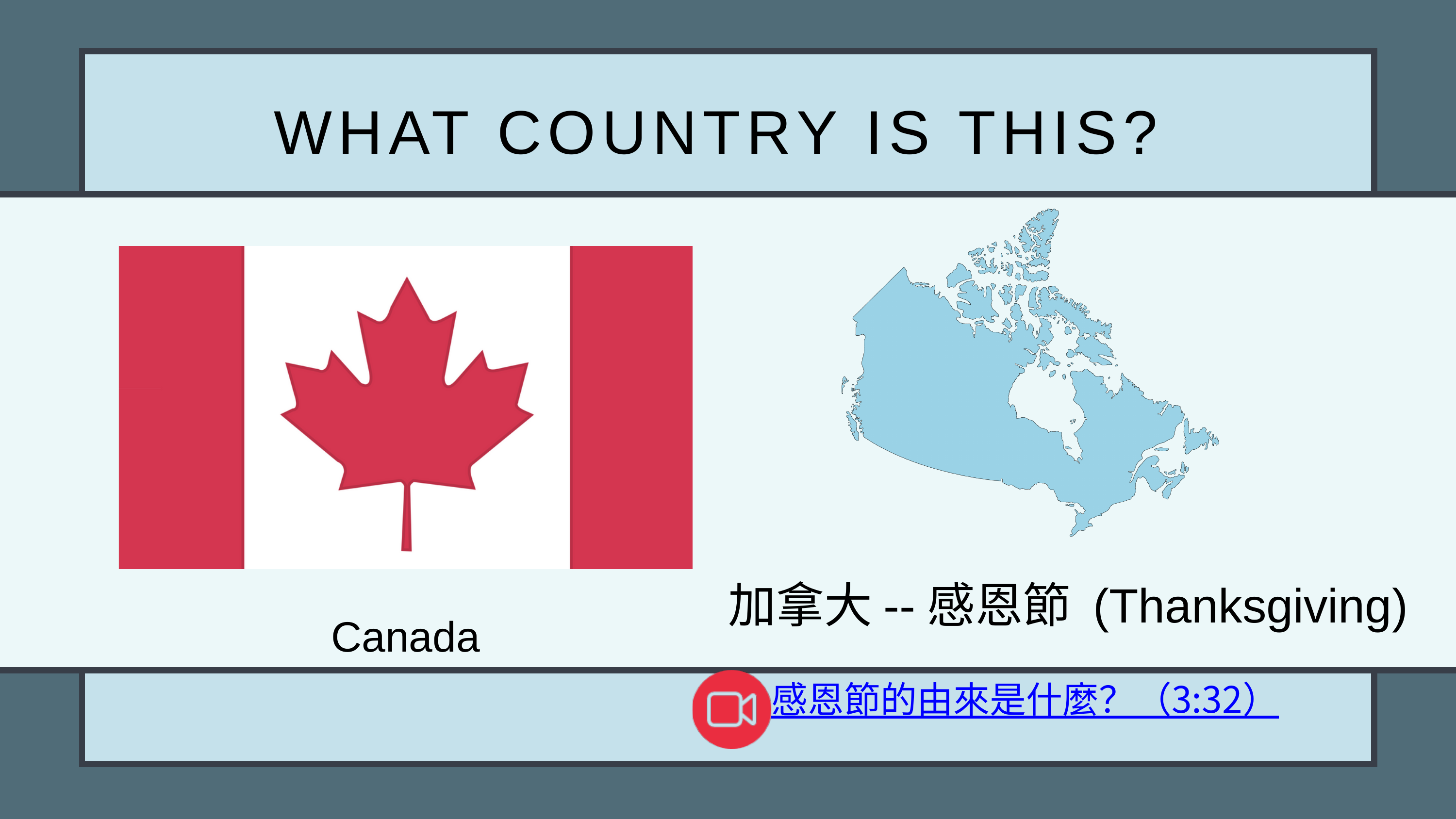

WHAT COUNTRY IS THIS?

加拿大--感恩節 (Thanksgiving)
Canada

感恩節的由來是什麼？（3:32）